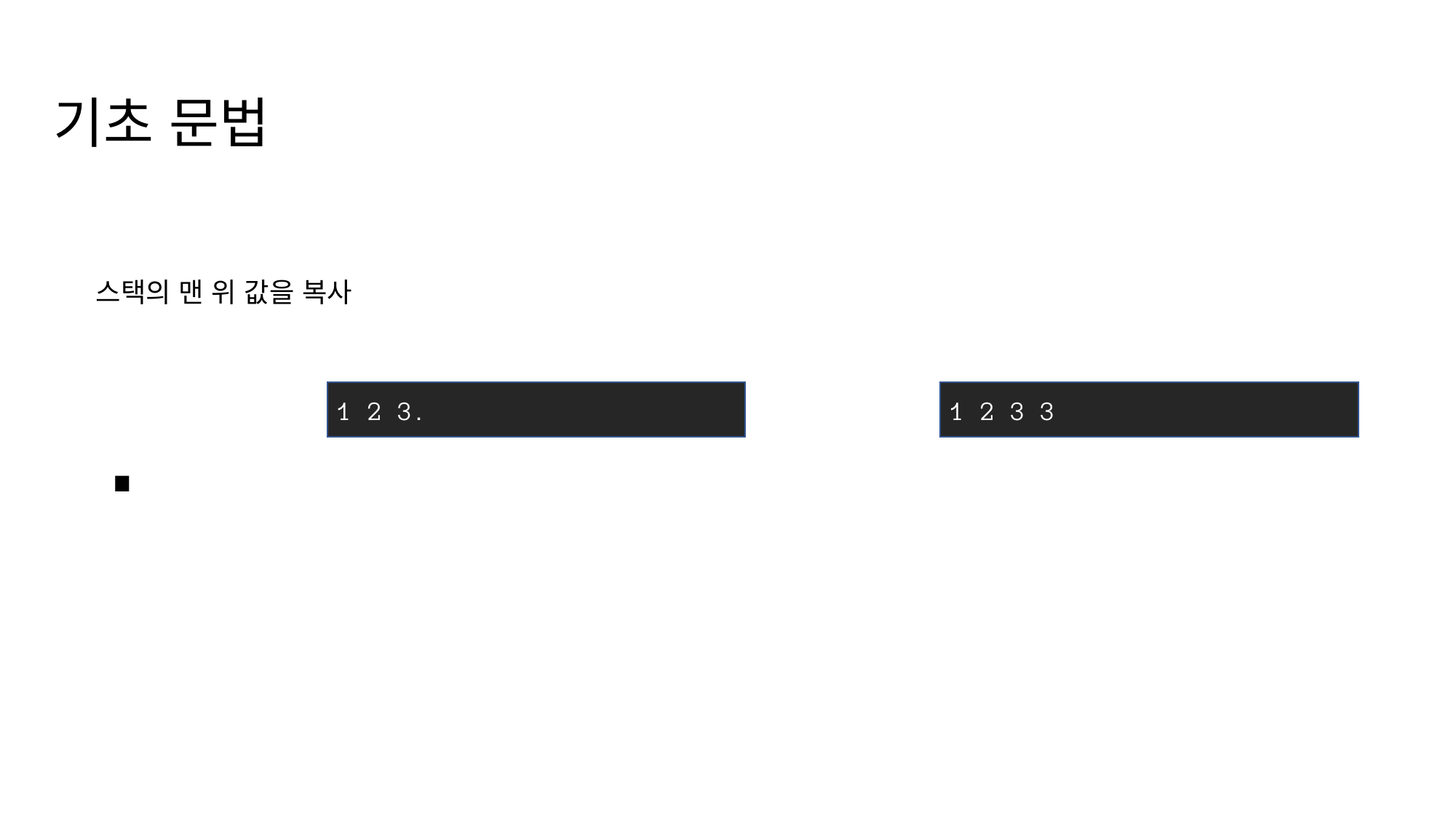

기초 문법
.
스택의 맨 위 값을 복사
1 2 3.
1 2 3 3